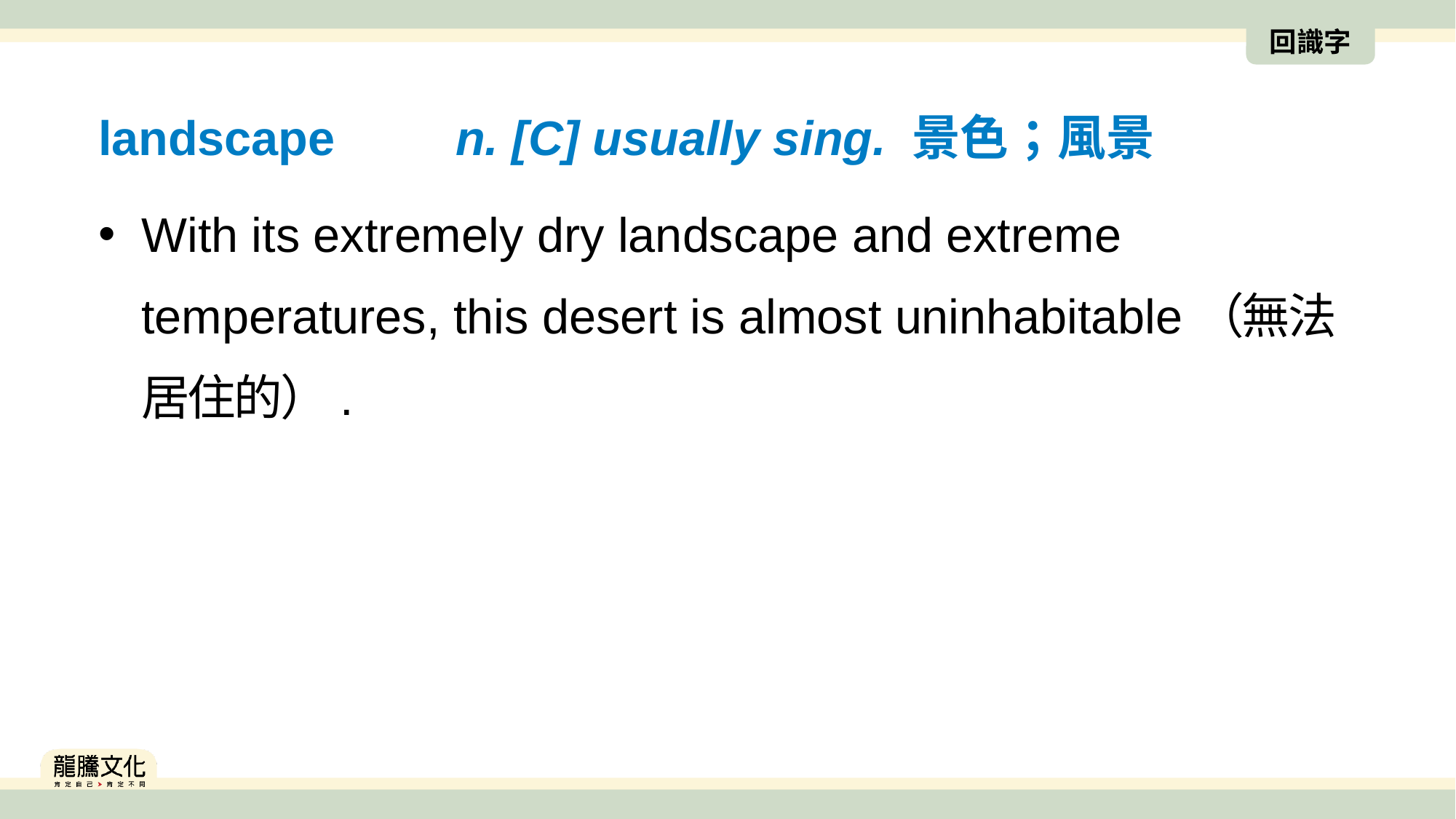

回識字
landscape　　n. [C] usually sing. 景色；風景
With its extremely dry landscape and extreme temperatures, this desert is almost uninhabitable（無法居住的）.